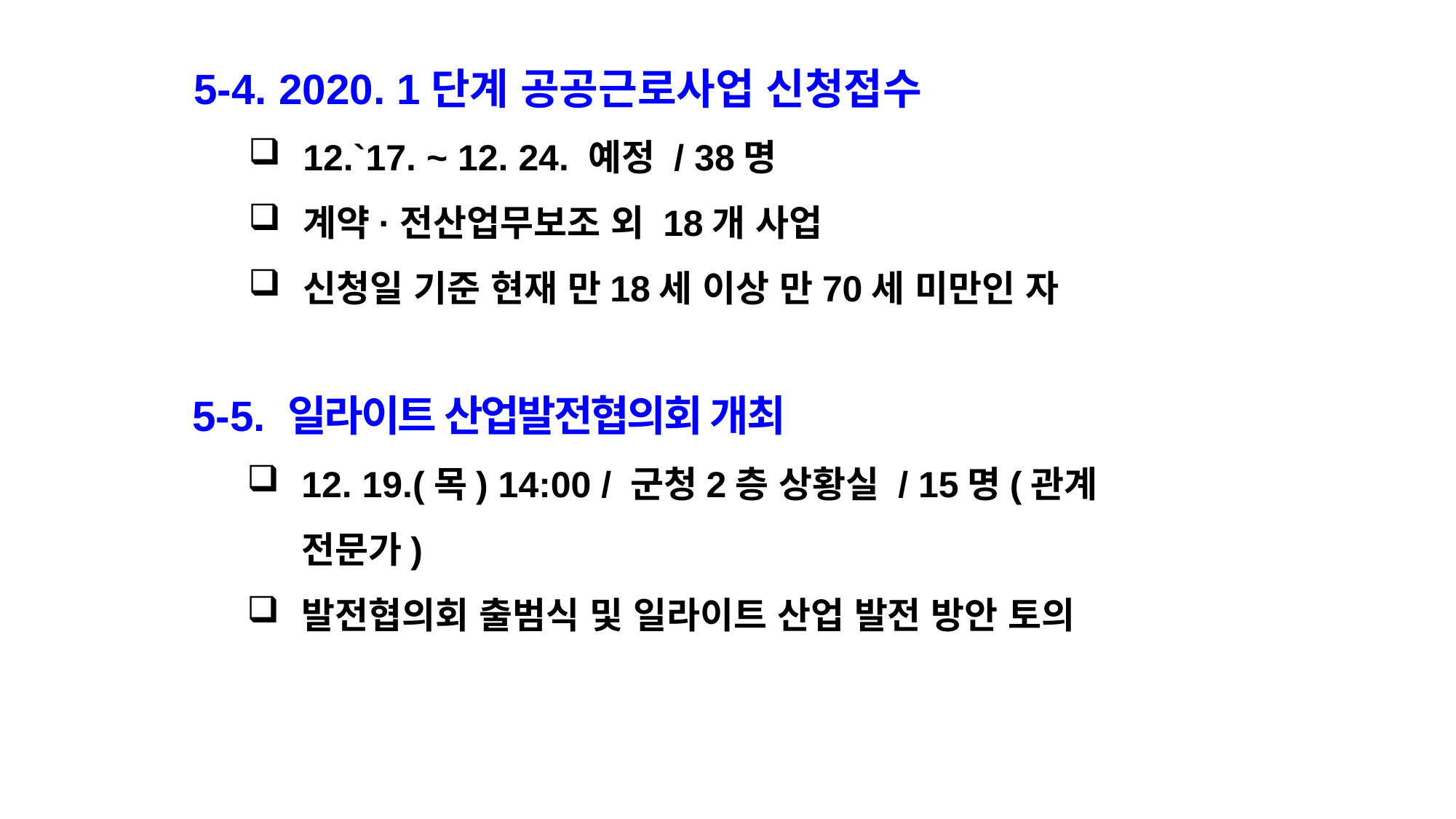

5-4. 2020. 1단계 공공근로사업 신청접수
12.`17. ~ 12. 24. 예정 / 38명
계약·전산업무보조 외 18개 사업
신청일 기준 현재 만18세 이상 만70세 미만인 자
5-5. 일라이트 산업발전협의회 개최
12. 19.(목) 14:00 / 군청2층 상황실 / 15명(관계 전문가)
발전협의회 출범식 및 일라이트 산업 발전 방안 토의